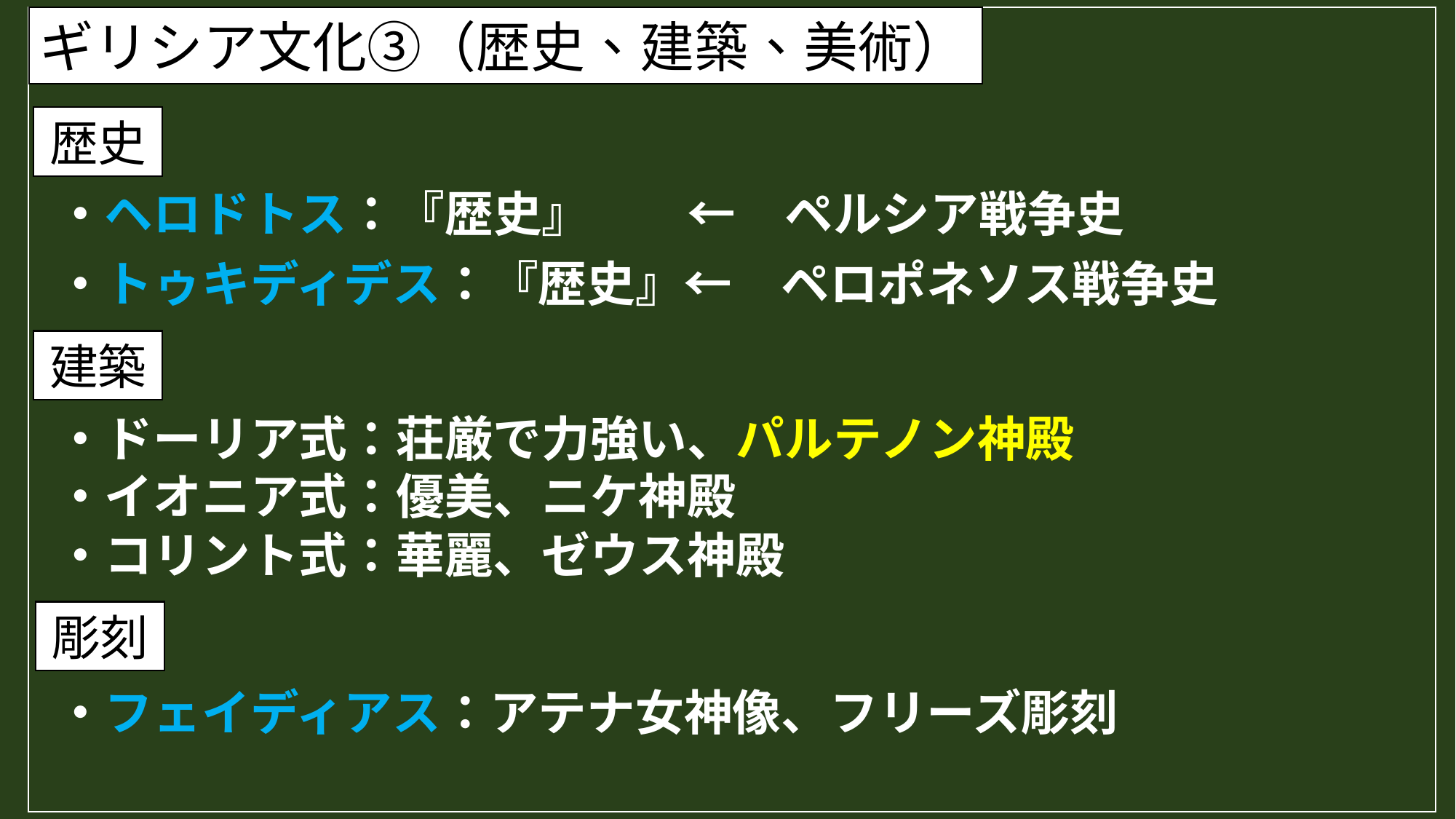

ギリシア文化③（歴史、建築、美術）
歴史
・ヘロドトス：『歴史』　　←　ペルシア戦争史
・トゥキディデス：『歴史』←　ペロポネソス戦争史
建築
・ドーリア式：荘厳で力強い、パルテノン神殿
・イオニア式：優美、ニケ神殿
・コリント式：華麗、ゼウス神殿
彫刻
・フェイディアス：アテナ女神像、フリーズ彫刻